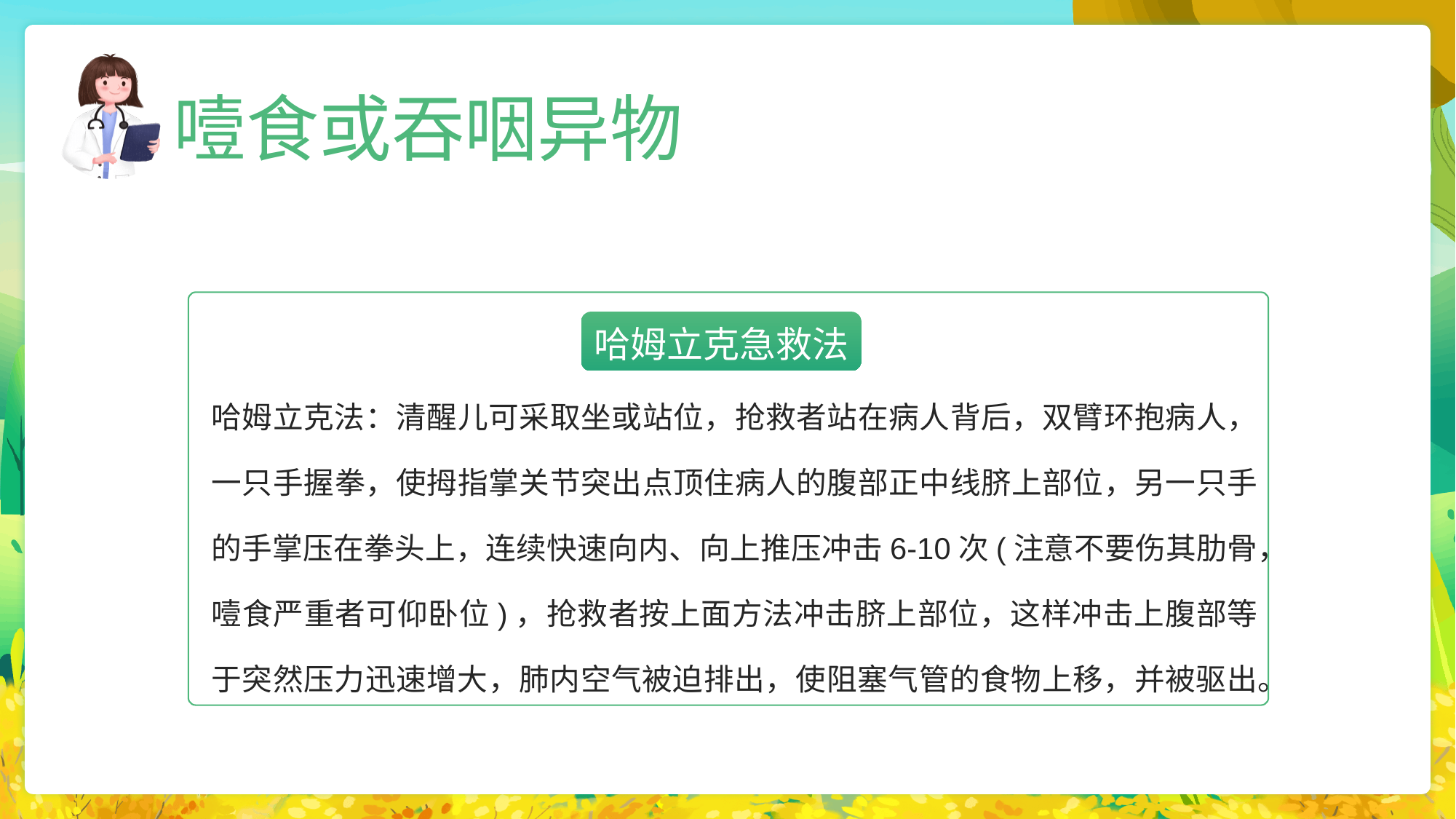

哈姆立克急救法
哈姆立克法：清醒儿可采取坐或站位，抢救者站在病人背后，双臂环抱病人，一只手握拳，使拇指掌关节突出点顶住病人的腹部正中线脐上部位，另一只手的手掌压在拳头上，连续快速向内、向上推压冲击6-10次(注意不要伤其肋骨，噎食严重者可仰卧位)，抢救者按上面方法冲击脐上部位，这样冲击上腹部等于突然压力迅速增大，肺内空气被迫排出，使阻塞气管的食物上移，并被驱出。